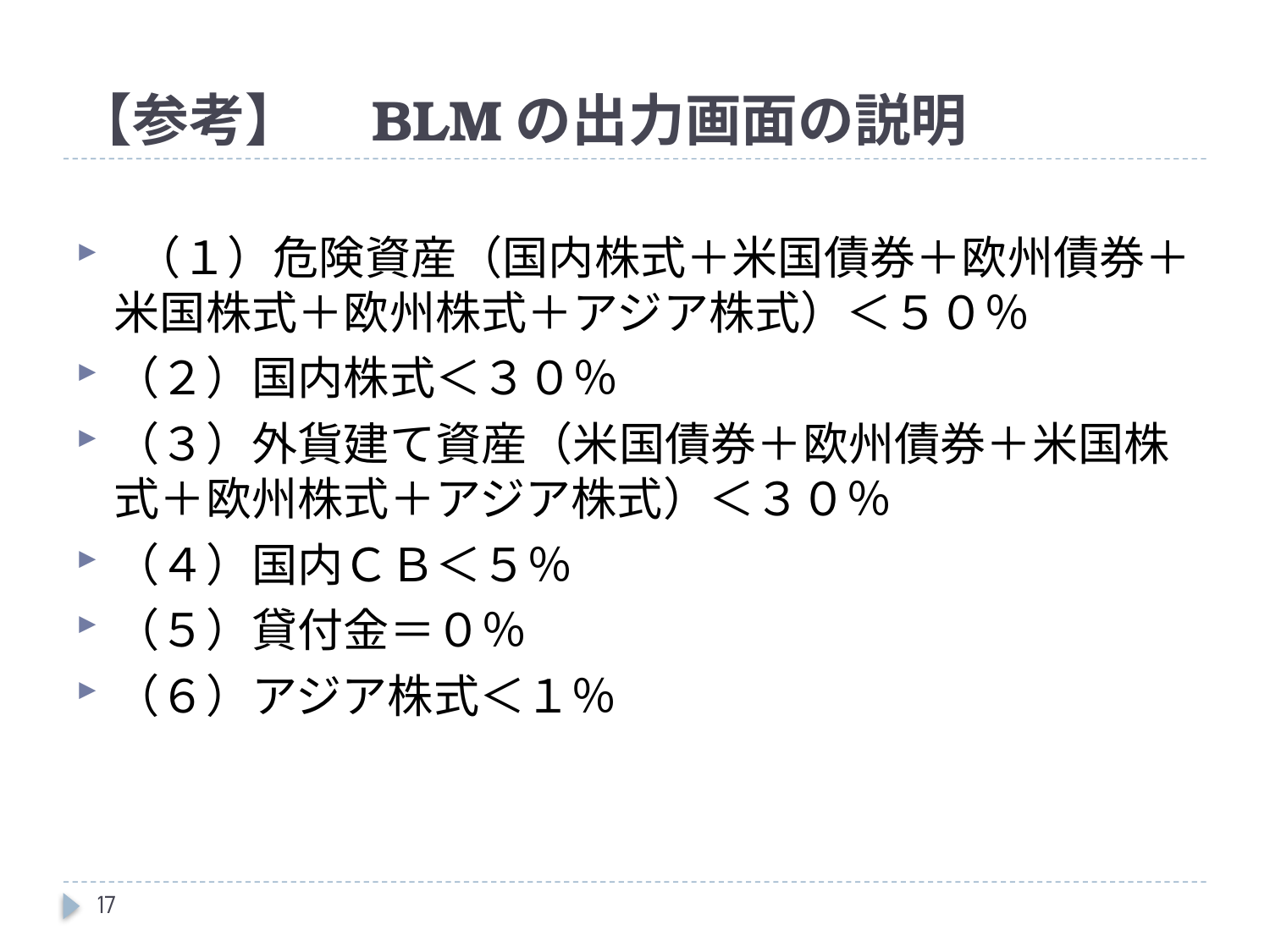

# 【参考】　BLMの出力画面の説明
 （１）危険資産（国内株式＋米国債券＋欧州債券＋米国株式＋欧州株式＋アジア株式）＜５０％
（２）国内株式＜３０％
（３）外貨建て資産（米国債券＋欧州債券＋米国株式＋欧州株式＋アジア株式）＜３０％
（４）国内ＣＢ＜５％
（５）貸付金＝０％
（６）アジア株式＜１％

17